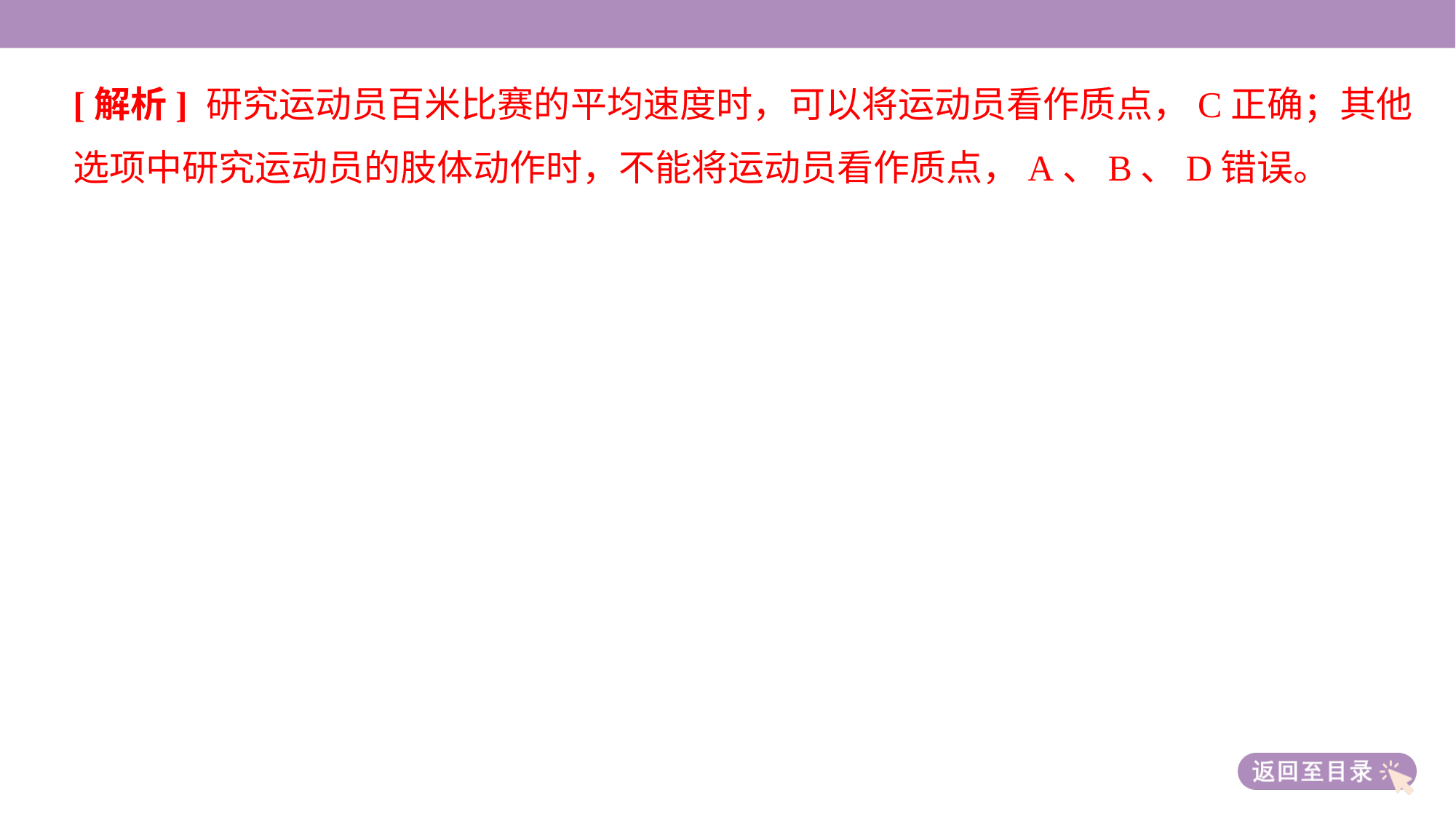

[解析] 研究运动员百米比赛的平均速度时，可以将运动员看作质点，C正确；其他
选项中研究运动员的肢体动作时，不能将运动员看作质点，A、B、D错误。